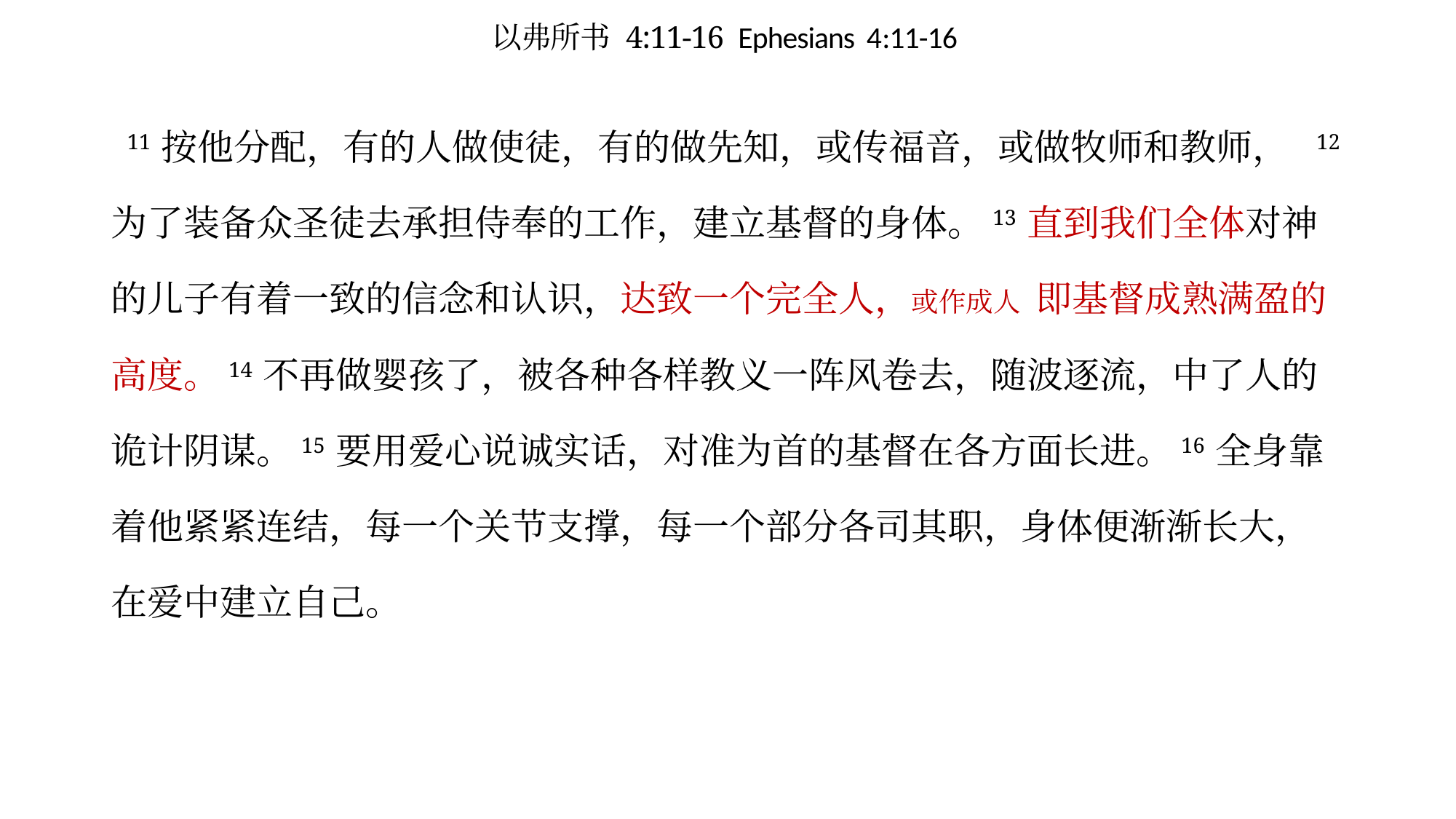

# 以弗所书 4:11-16  Ephesians  4:11-16
   11 按他分配，有的人做使徒，有的做先知，或传福音，或做牧师和教师，  12 为了装备众圣徒去承担侍奉的工作，建立基督的身体。13 直到我们全体对神的儿子有着一致的信念和认识，达致一个完全人，或作成人  即基督成熟满盈的高度。14 不再做婴孩了，被各种各样教义一阵风卷去，随波逐流，中了人的诡计阴谋。15 要用爱心说诚实话，对准为首的基督在各方面长进。16 全身靠着他紧紧连结，每一个关节支撑，每一个部分各司其职，身体便渐渐长大，在爱中建立自己。